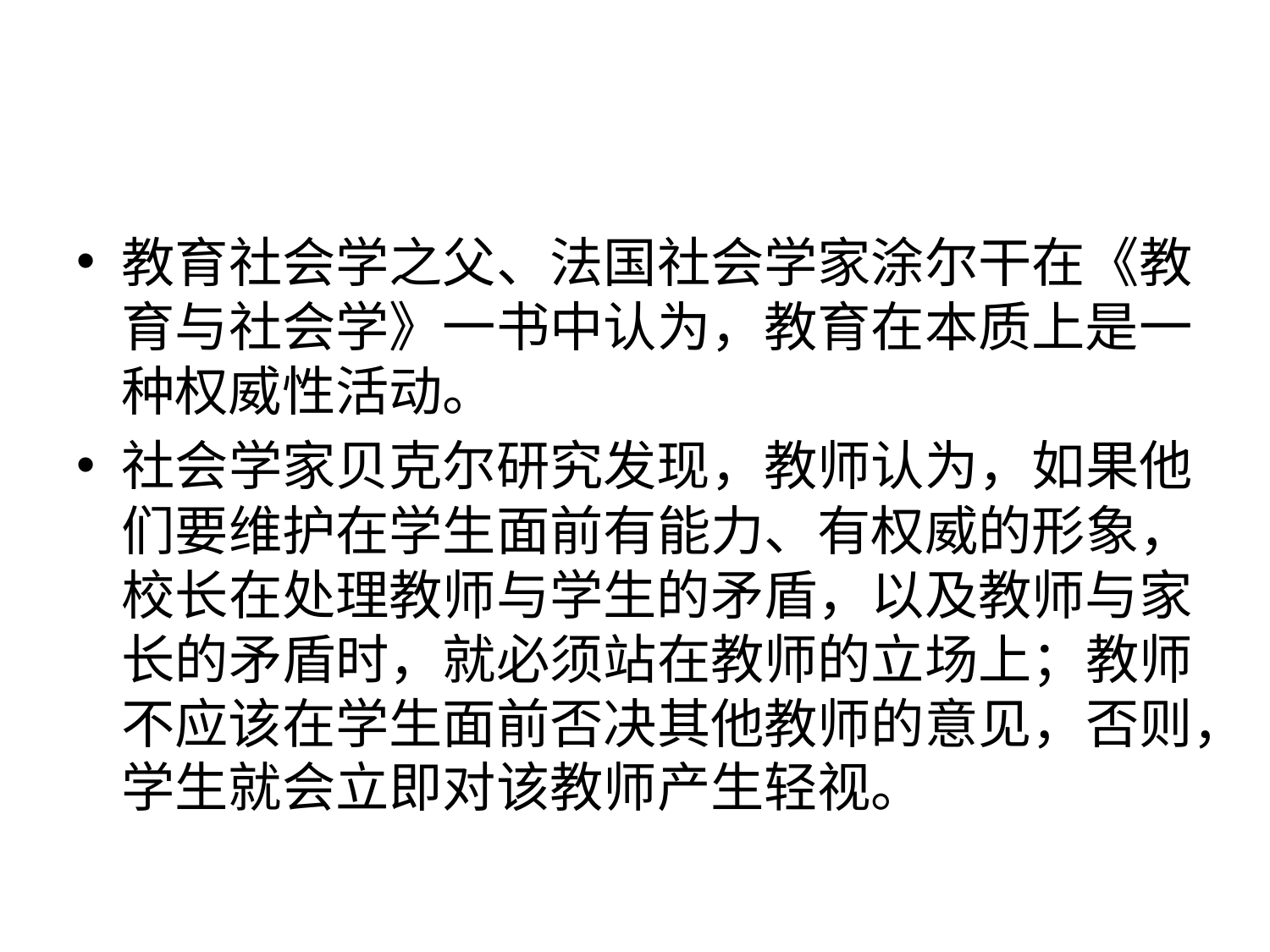

#
教育社会学之父、法国社会学家涂尔干在《教育与社会学》一书中认为，教育在本质上是一种权威性活动。
社会学家贝克尔研究发现，教师认为，如果他们要维护在学生面前有能力、有权威的形象，校长在处理教师与学生的矛盾，以及教师与家长的矛盾时，就必须站在教师的立场上；教师不应该在学生面前否决其他教师的意见，否则，学生就会立即对该教师产生轻视。